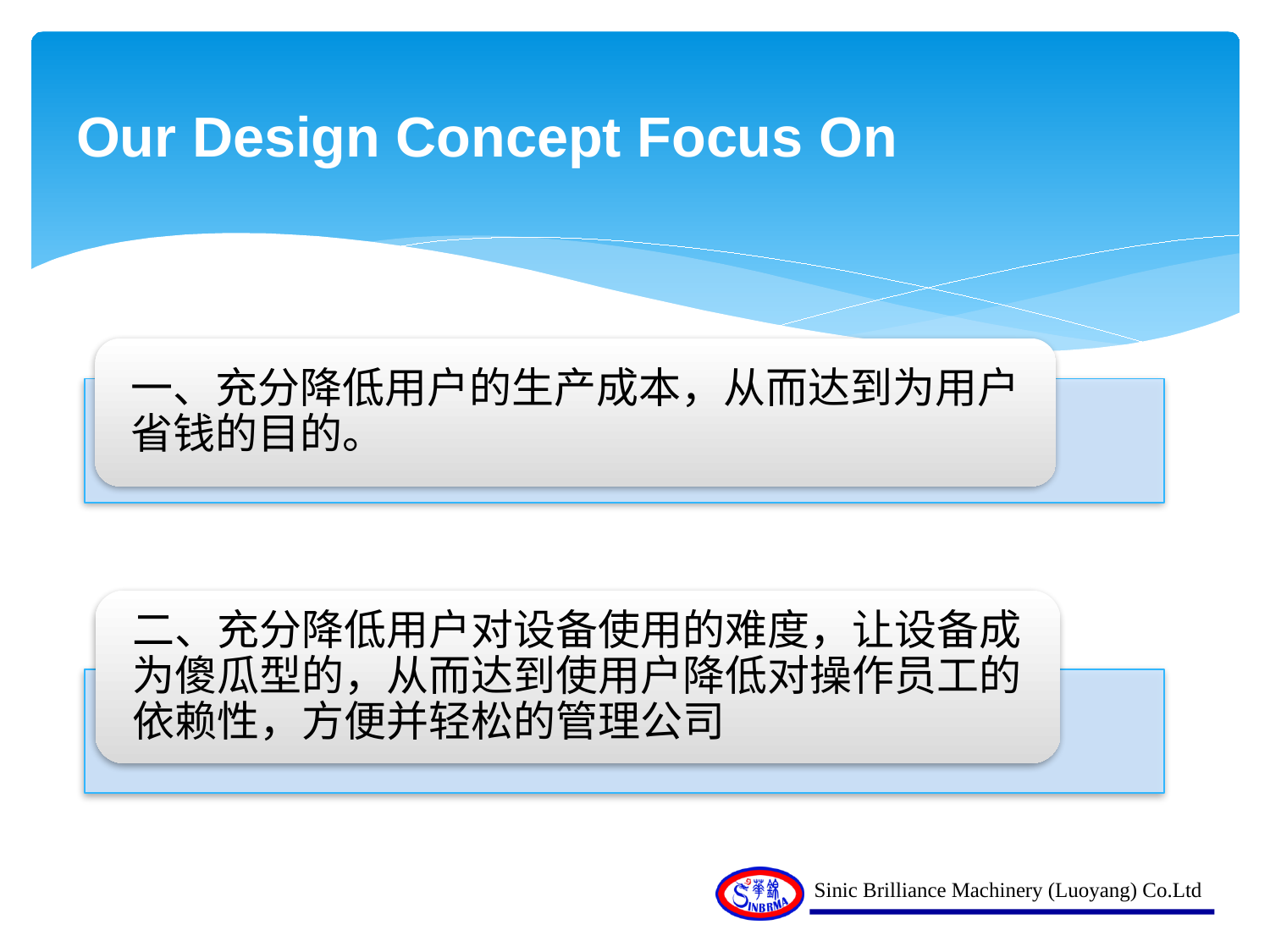

# Our Design Concept Focus On
一、充分降低用户的生产成本，从而达到为用户省钱的目的。
二、充分降低用户对设备使用的难度，让设备成为傻瓜型的，从而达到使用户降低对操作员工的依赖性，方便并轻松的管理公司